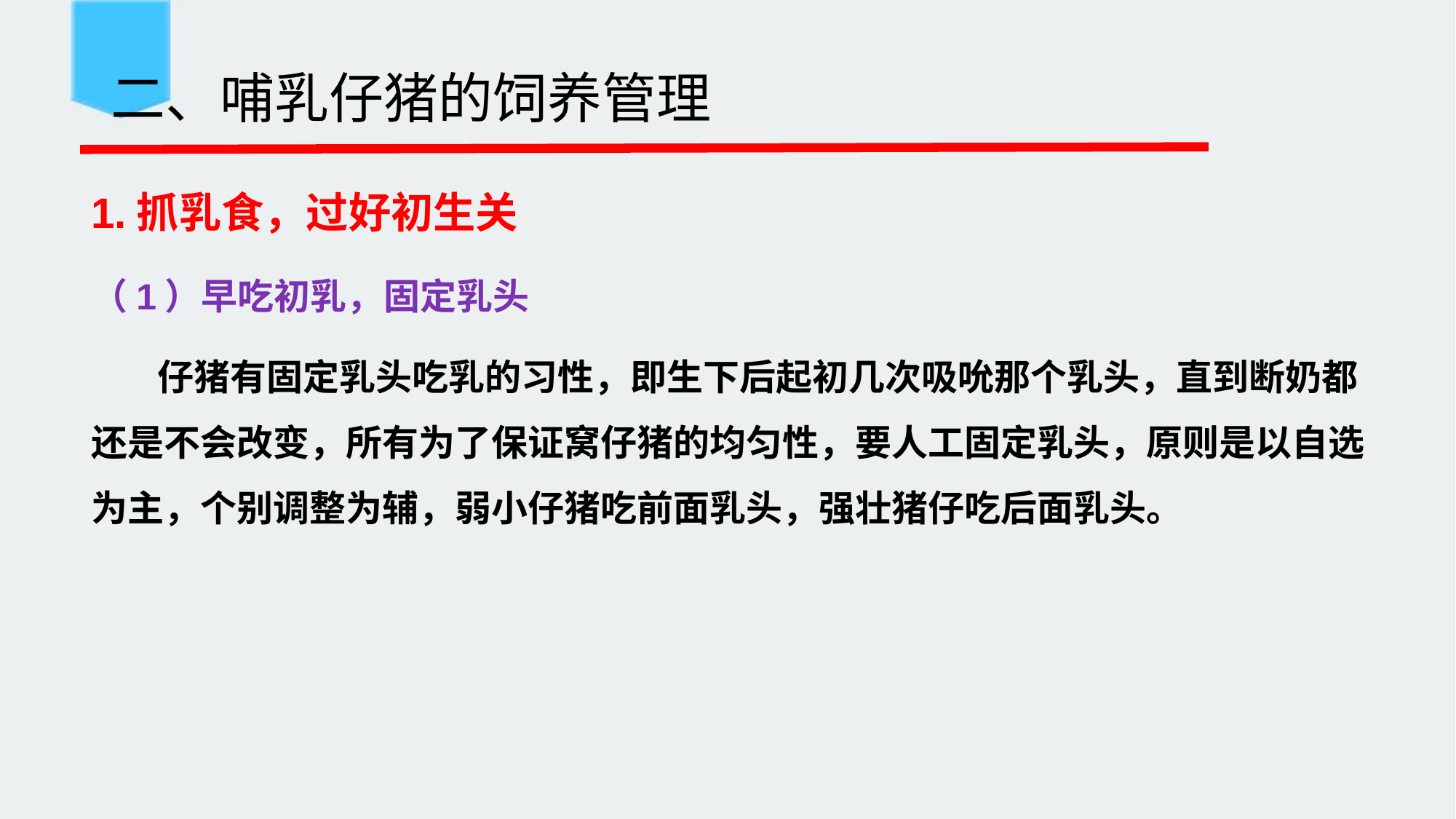

二、哺乳仔猪的饲养管理

1.抓乳食，过好初生关
（1）早吃初乳，固定乳头
       仔猪有固定乳头吃乳的习性，即生下后起初几次吸吮那个乳头，直到断奶都还是不会改变，所有为了保证窝仔猪的均匀性，要人工固定乳头，原则是以自选为主，个别调整为辅，弱小仔猪吃前面乳头，强壮猪仔吃后面乳头。